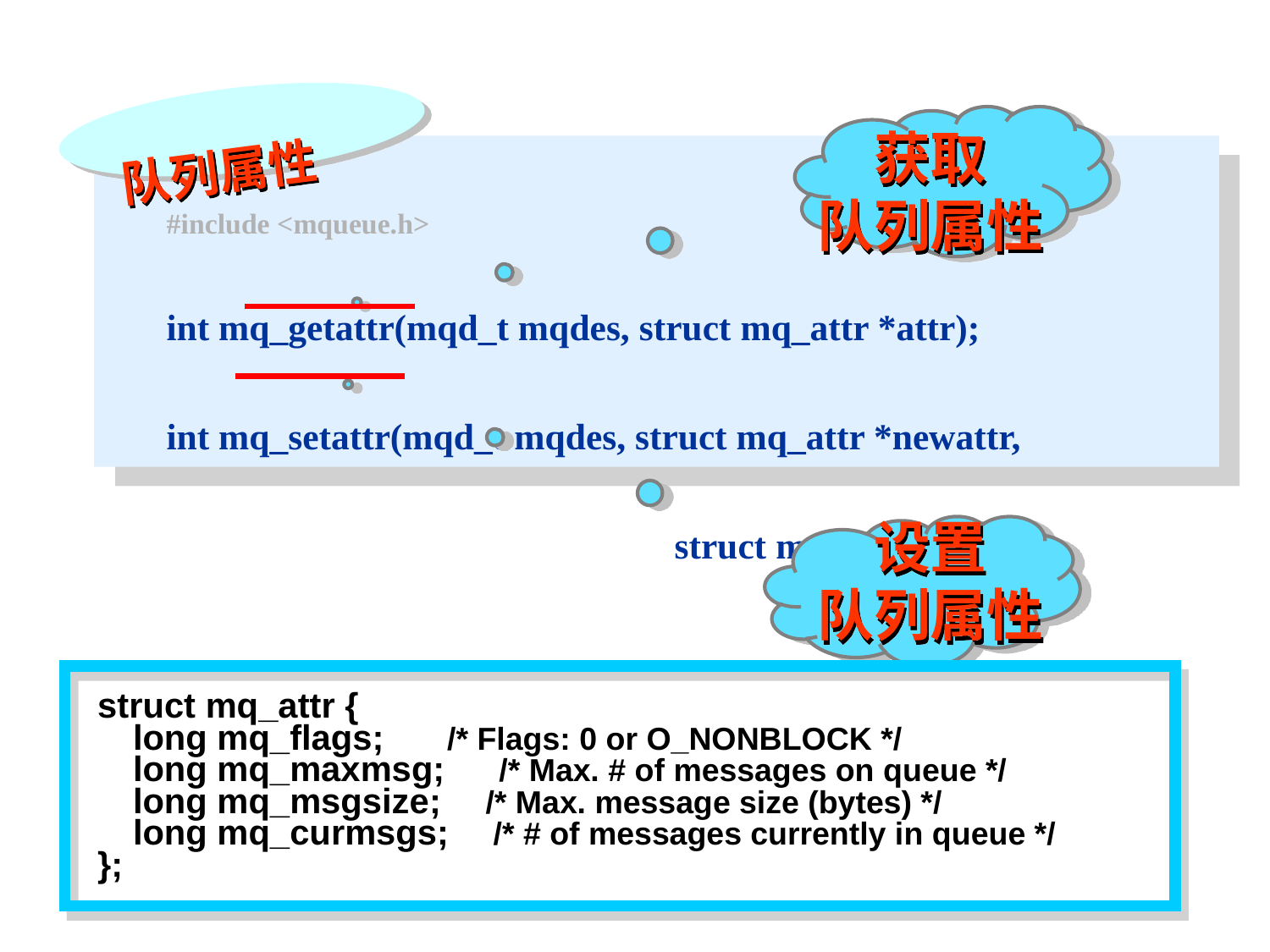

队列属性

#include <mqueue.h>
int mq_getattr(mqd_t mqdes, struct mq_attr *attr);
int mq_setattr(mqd_t mqdes, struct mq_attr *newattr,
                 			struct mq_attr *oldattr);

获取
队列属性
设置
队列属性

struct mq_attr {
    long mq_flags;       /* Flags: 0 or O_NONBLOCK */
    long mq_maxmsg;      /* Max. # of messages on queue */
    long mq_msgsize;     /* Max. message size (bytes) */
    long mq_curmsgs;     /* # of messages currently in queue */
};